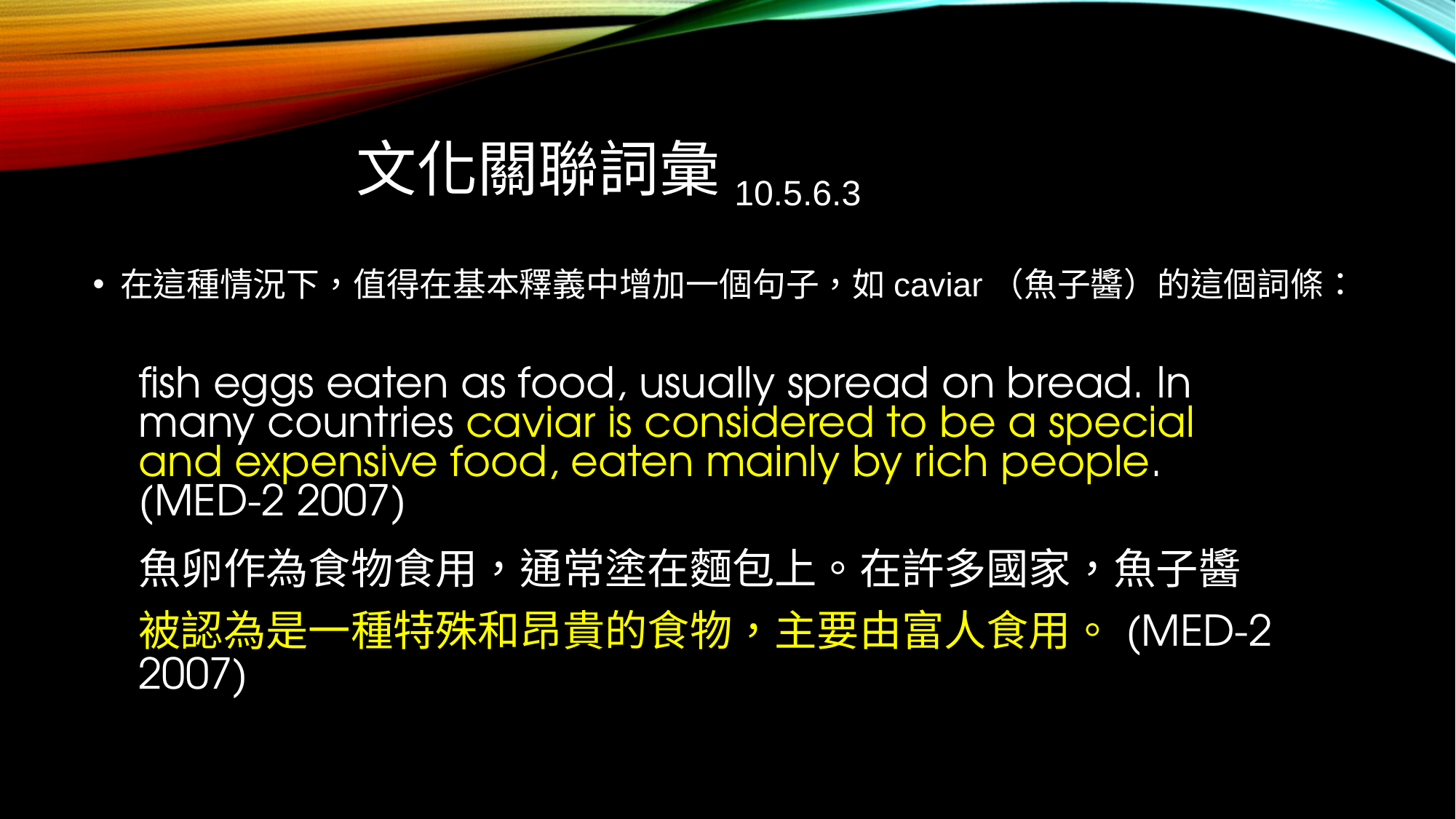

# 文化關聯詞彙10.5.6.3
在這種情況下，值得在基本釋義中增加一個句子，如caviar（魚子醬）的這個詞條：
| ﬁsh eggs eaten as food, usually spread on bread. In many countries caviar is considered to be a special and expensive food, eaten mainly by rich people. (MED-2 2007) |
| --- |
| 魚卵作為食物食用，通常塗在麵包上。在許多國家，魚子醬被認為是一種特殊和昂貴的食物，主要由富人食用。(MED-2 2007) |